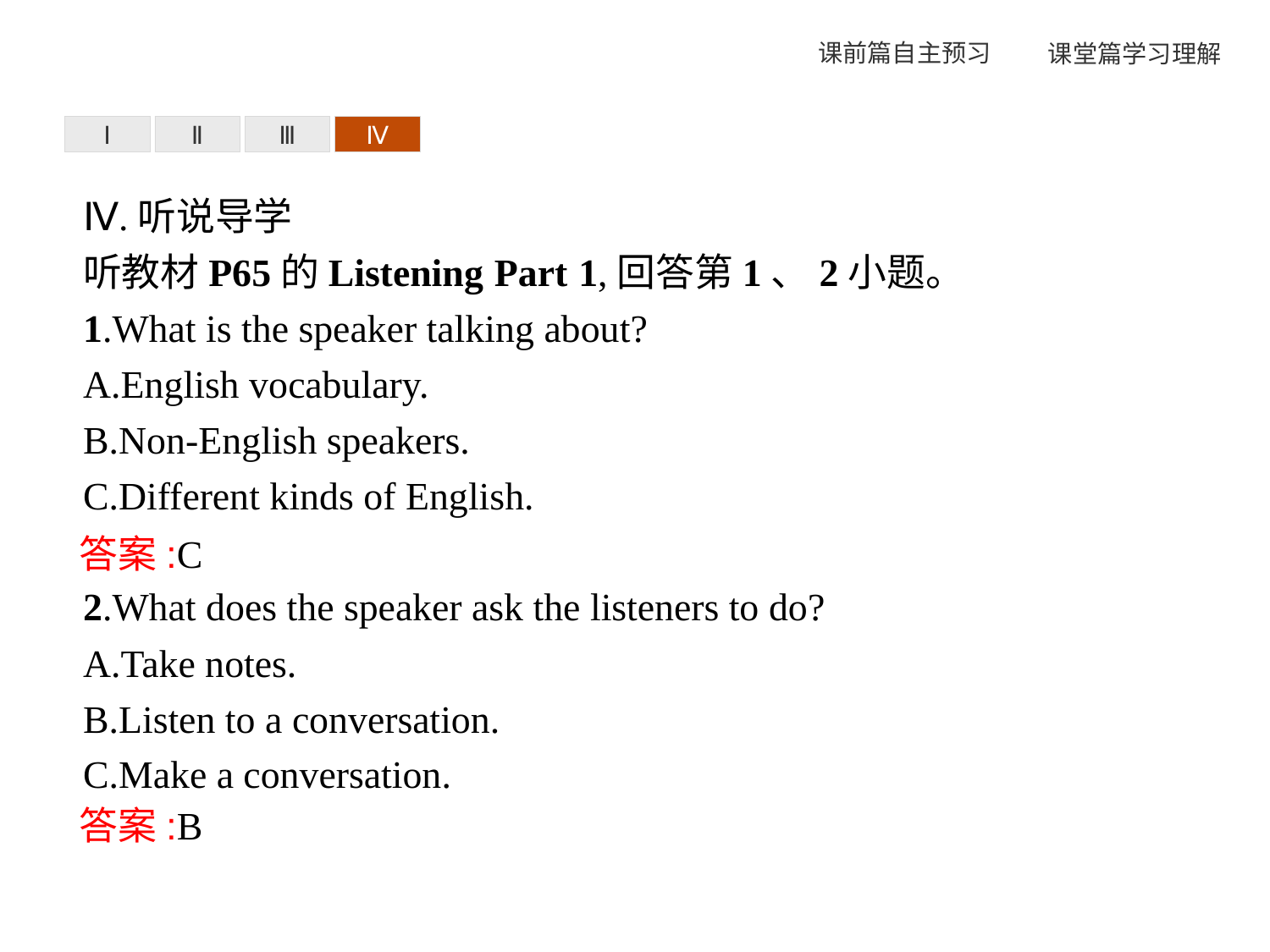

Ⅰ
Ⅱ
Ⅲ
Ⅳ
Ⅳ.听说导学
听教材P65的Listening Part 1,回答第1、2小题。
1.What is the speaker talking about?
A.English vocabulary.
B.Non-English speakers.
C.Different kinds of English.

2.What does the speaker ask the listeners to do?
A.Take notes.
B.Listen to a conversation.
C.Make a conversation.
答案:C
答案:B